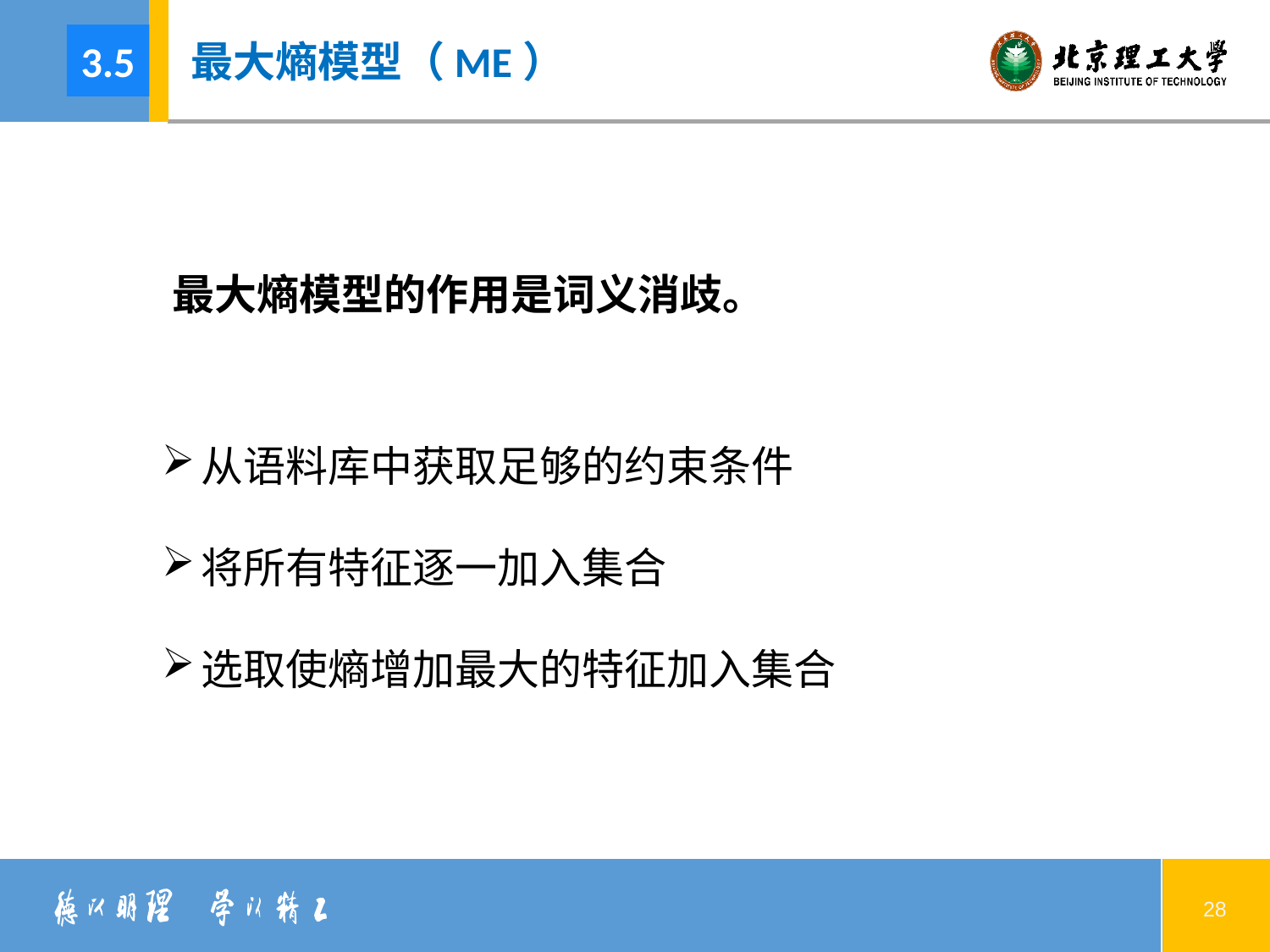

3.5
最大熵模型（ME）
最大熵模型的作用是词义消歧。
从语料库中获取足够的约束条件
将所有特征逐一加入集合
选取使熵增加最大的特征加入集合